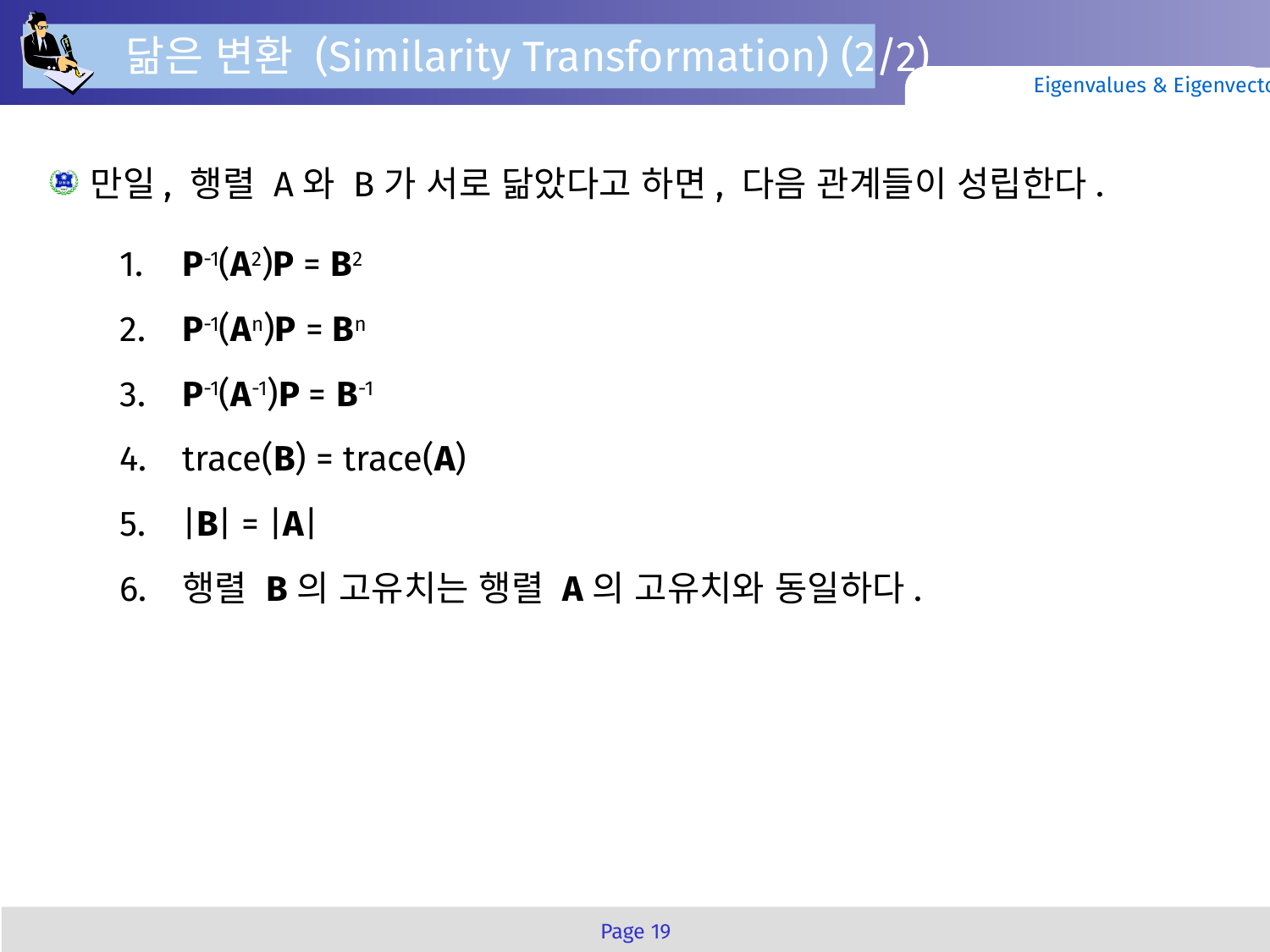

닮은 변환 (Similarity Transformation) (2/2)
Eigenvalues & Eigenvectors
만일, 행렬 A와 B가 서로 닮았다고 하면, 다음 관계들이 성립한다.
1.	P-1(A2)P = B2
2. 	P-1(An)P = Bn
3. 	P-1(A-1)P = B-1
4. 	trace(B) = trace(A)
5. 	|B| = |A|
6. 	행렬 B의 고유치는 행렬 A의 고유치와 동일하다.
Page 19